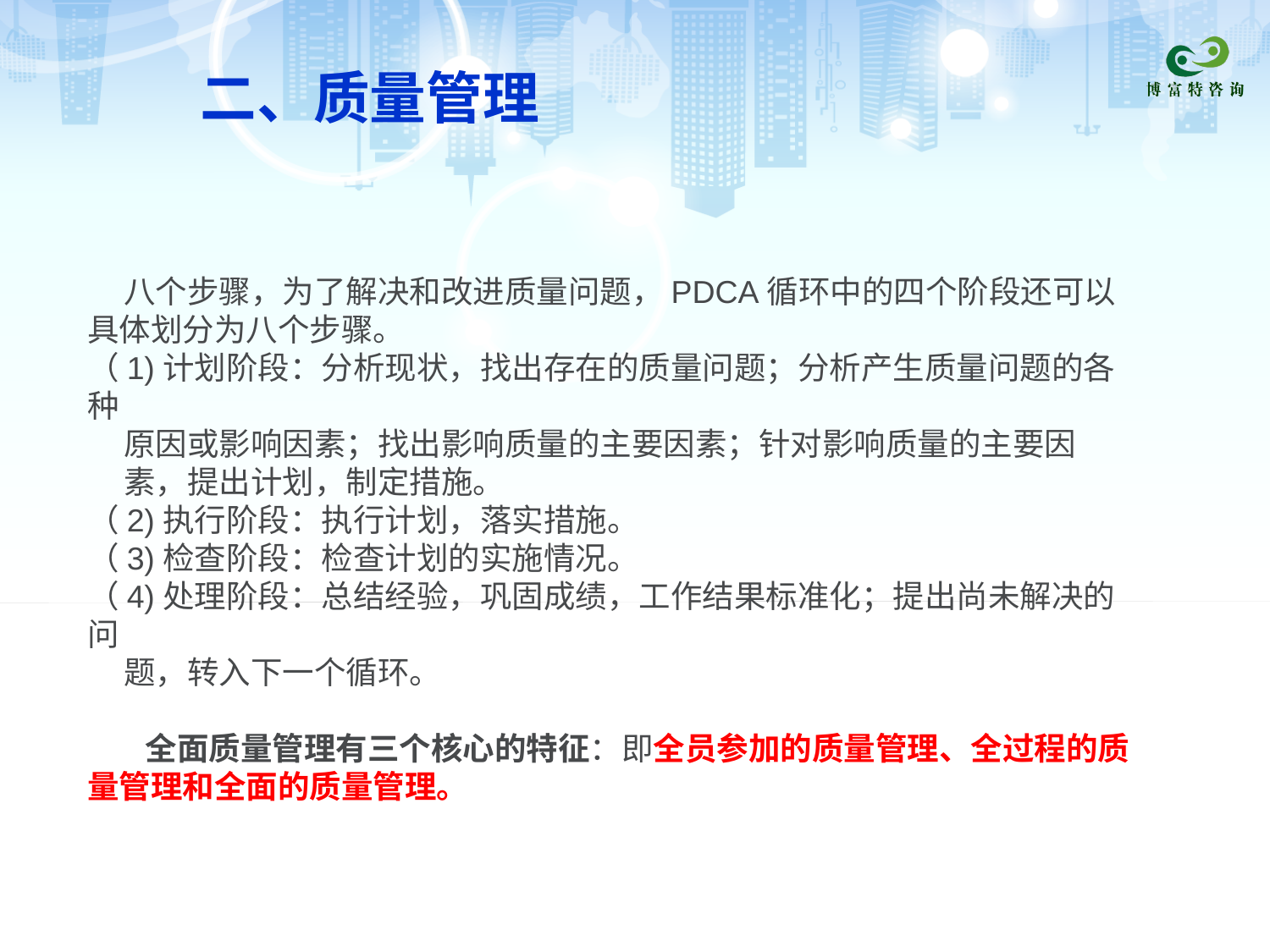

二、质量管理

    八个步骤，为了解决和改进质量问题，PDCA循环中的四个阶段还可以具体划分为八个步骤。
（1)计划阶段：分析现状，找出存在的质量问题；分析产生质量问题的各种
    原因或影响因素；找出影响质量的主要因素；针对影响质量的主要因
    素，提出计划，制定措施。
（2)执行阶段：执行计划，落实措施。
（3)检查阶段：检查计划的实施情况。
（4)处理阶段：总结经验，巩固成绩，工作结果标准化；提出尚未解决的问
    题，转入下一个循环。

       全面质量管理有三个核心的特征：即全员参加的质量管理、全过程的质量管理和全面的质量管理。